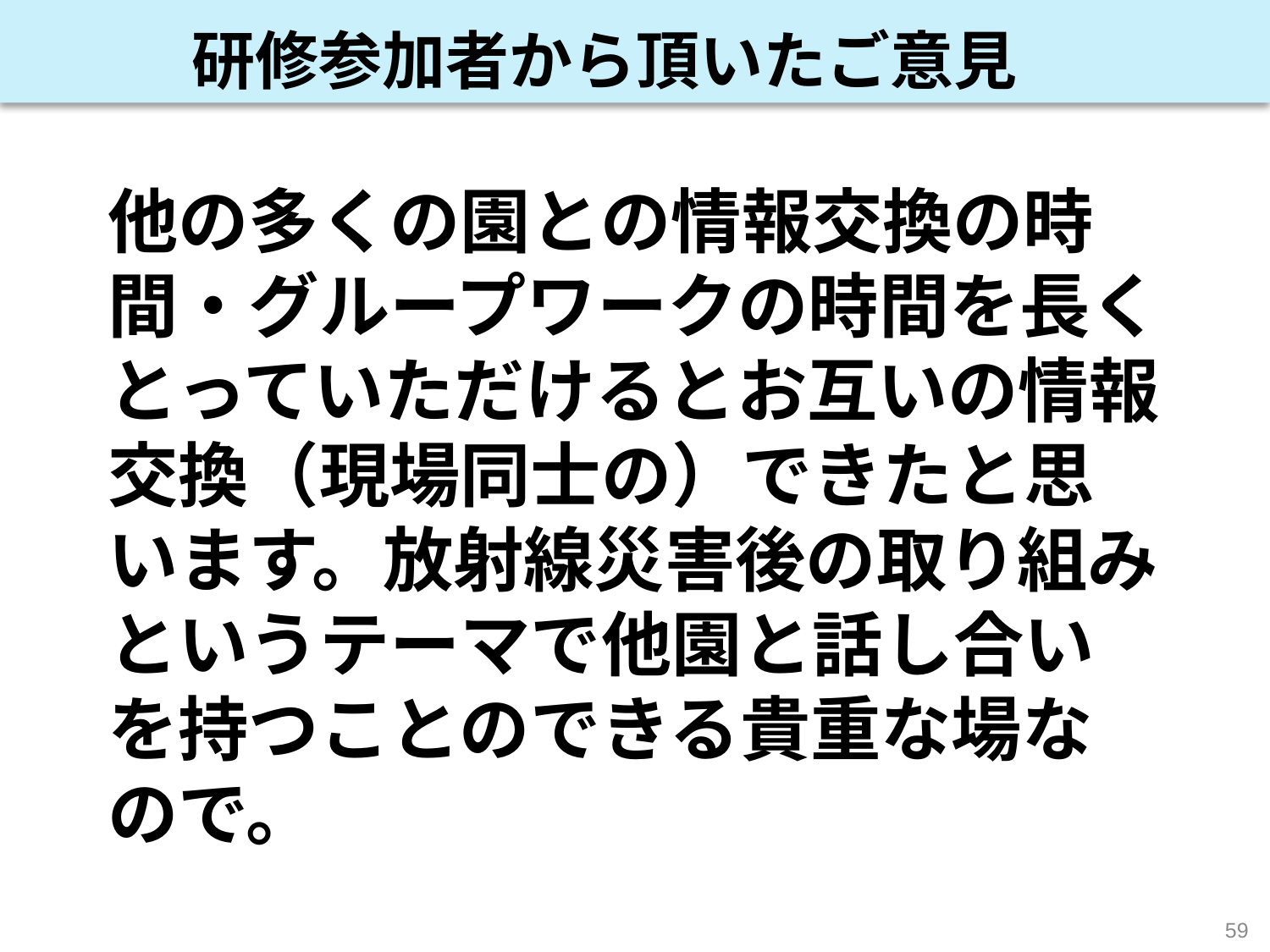

研修参加者から頂いたご意見
# 他の多くの園との情報交換の時間・グループワークの時間を長くとっていただけるとお互いの情報交換（現場同士の）できたと思います。放射線災害後の取り組みというテーマで他園と話し合いを持つことのできる貴重な場なので。
59